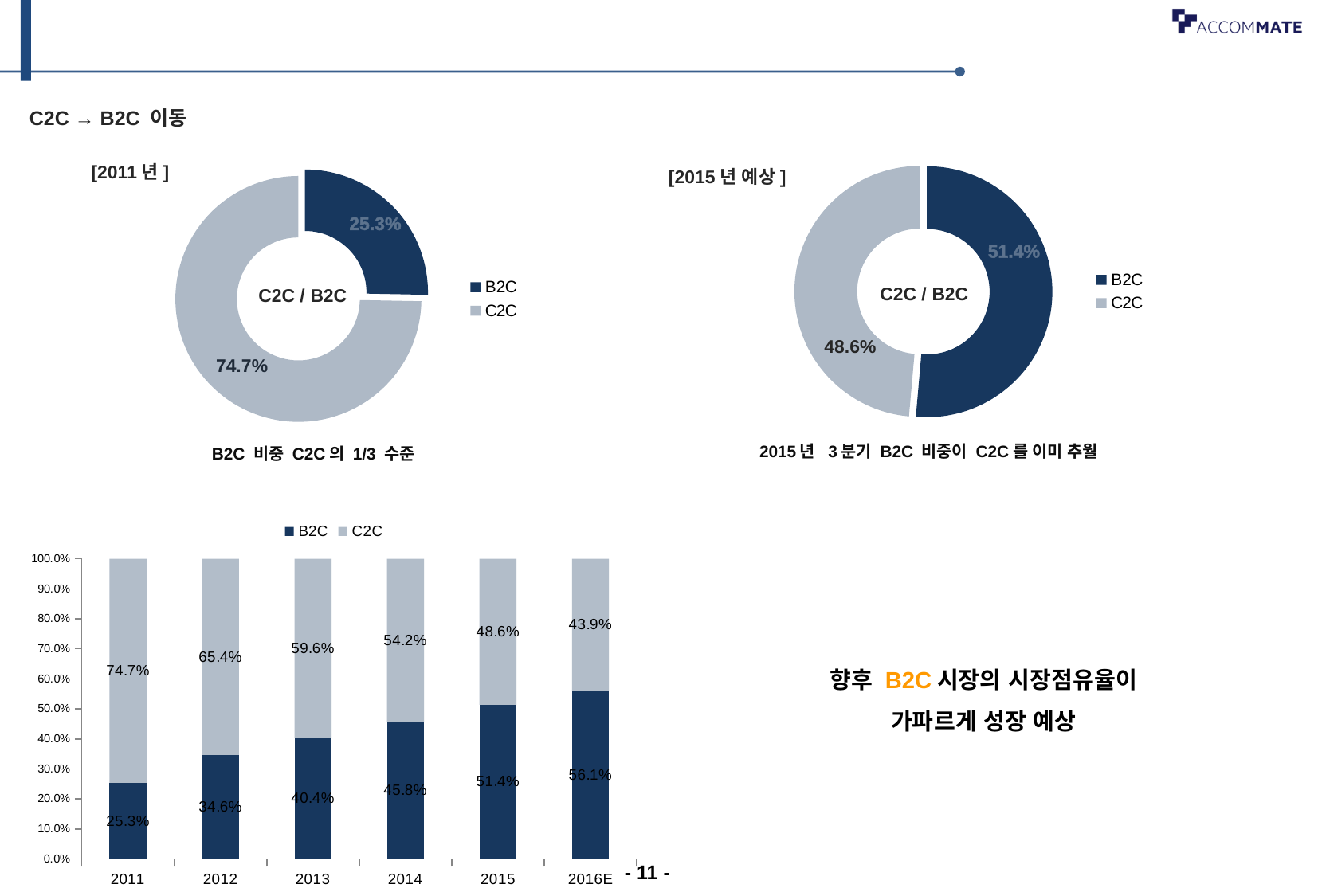

C2C → B2C 이동

### Chart

| Category |  |
|---|---|
| B2C | 0.514 |
| C2C | 0.4860000000000003 |
51.4%
C2C / B2C
48.6%
[2011년]
[2015년 예상]

### Chart

| Category |  |
|---|---|
| B2C | 0.253 |
| C2C | 0.7470000000000018 |
25.3%
C2C / B2C
74.7%
2015년  3분기 B2C 비중이 C2C를 이미 추월
B2C 비중 C2C의 1/3 수준

### Chart

| Category | B2C | C2C |
|---|---|---|
| 2011 | 0.253 | 0.7470000000000018 |
| 2012 | 0.3460000000000003 | 0.6540000000000022 |
| 2013 | 0.4040000000000001 | 0.596 |
| 2014 | 0.458 | 0.542 |
| 2015 | 0.514 | 0.4860000000000003 |
| 2016E | 0.561 | 0.4390000000000009 |
향후 B2C시장의 시장점유율이
가파르게 성장 예상